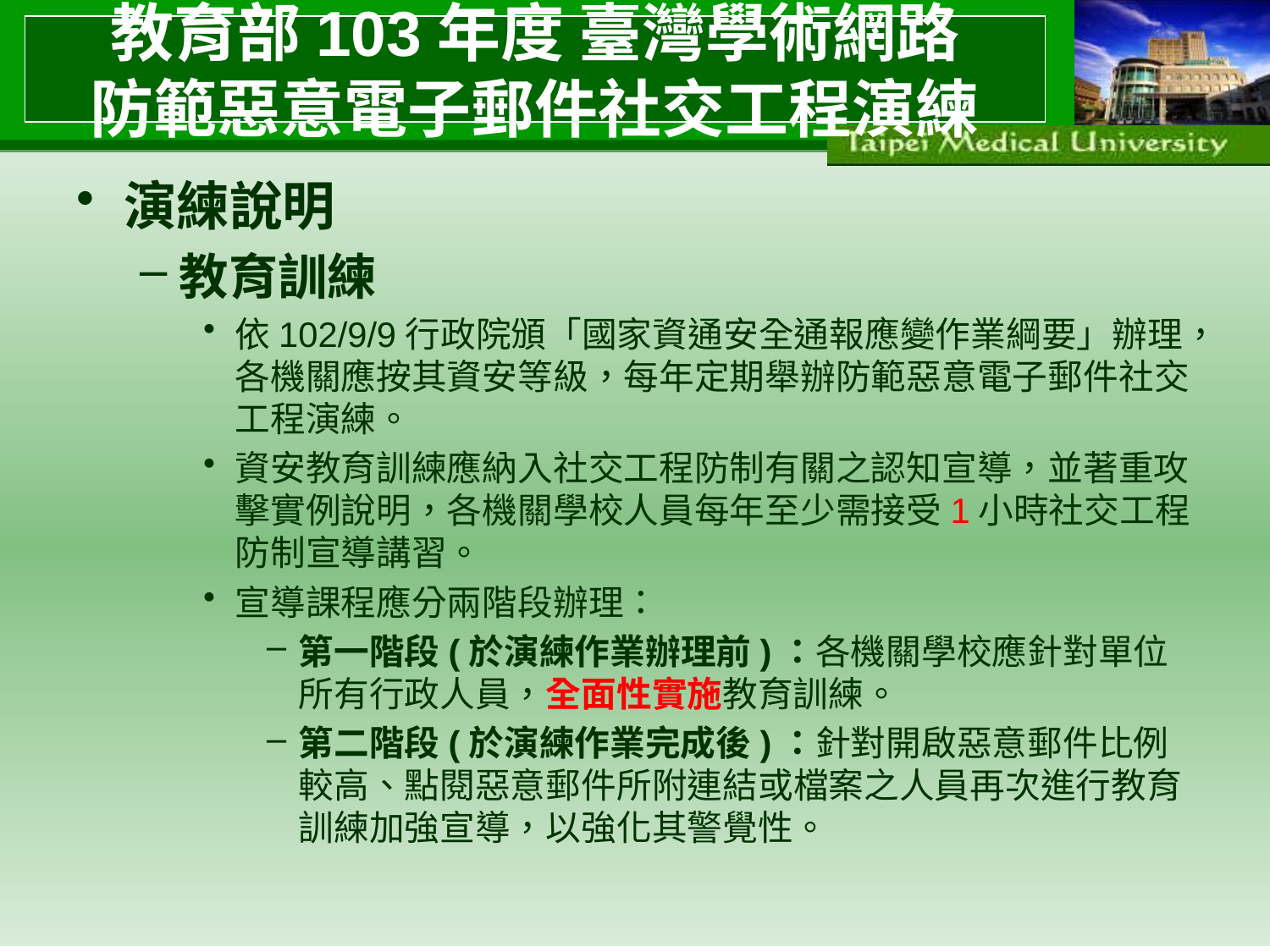

# 教育部103年度 臺灣學術網路 防範惡意電子郵件社交工程演練
演練說明
教育訓練
依102/9/9行政院頒「國家資通安全通報應變作業綱要」辦理，各機關應按其資安等級，每年定期舉辦防範惡意電子郵件社交工程演練。
資安教育訓練應納入社交工程防制有關之認知宣導，並著重攻擊實例說明，各機關學校人員每年至少需接受1小時社交工程防制宣導講習。
宣導課程應分兩階段辦理：
第一階段(於演練作業辦理前)：各機關學校應針對單位所有行政人員，全面性實施教育訓練。
第二階段(於演練作業完成後)：針對開啟惡意郵件比例較高、點閱惡意郵件所附連結或檔案之人員再次進行教育訓練加強宣導，以強化其警覺性。